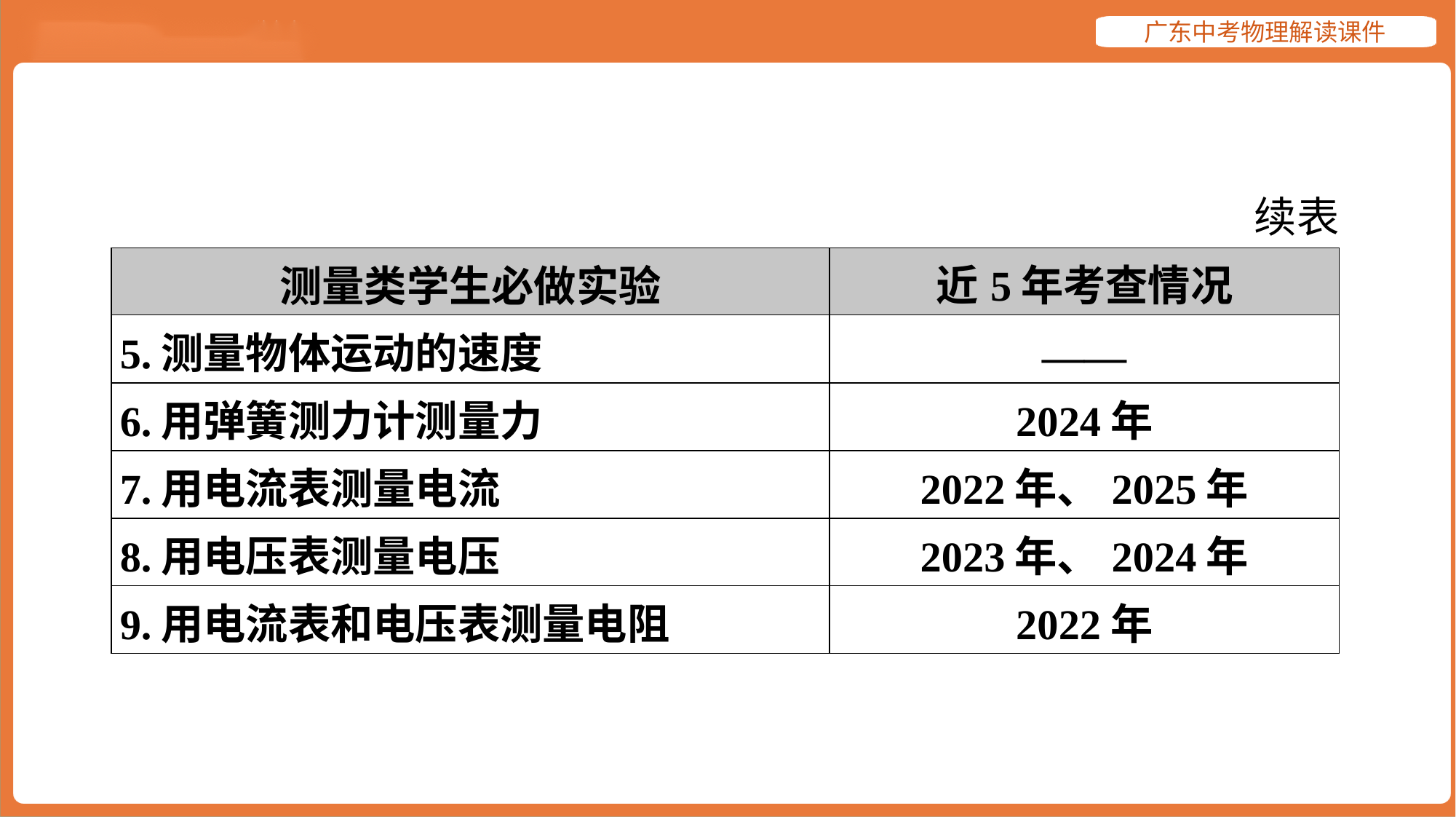

续表
| 测量类学生必做实验 | 近5年考查情况 |
| --- | --- |
| 5.测量物体运动的速度 | —— |
| 6.用弹簧测力计测量力 | 2024年 |
| 7.用电流表测量电流 | 2022年、2025年 |
| 8.用电压表测量电压 | 2023年、2024年 |
| 9.用电流表和电压表测量电阻 | 2022年 |